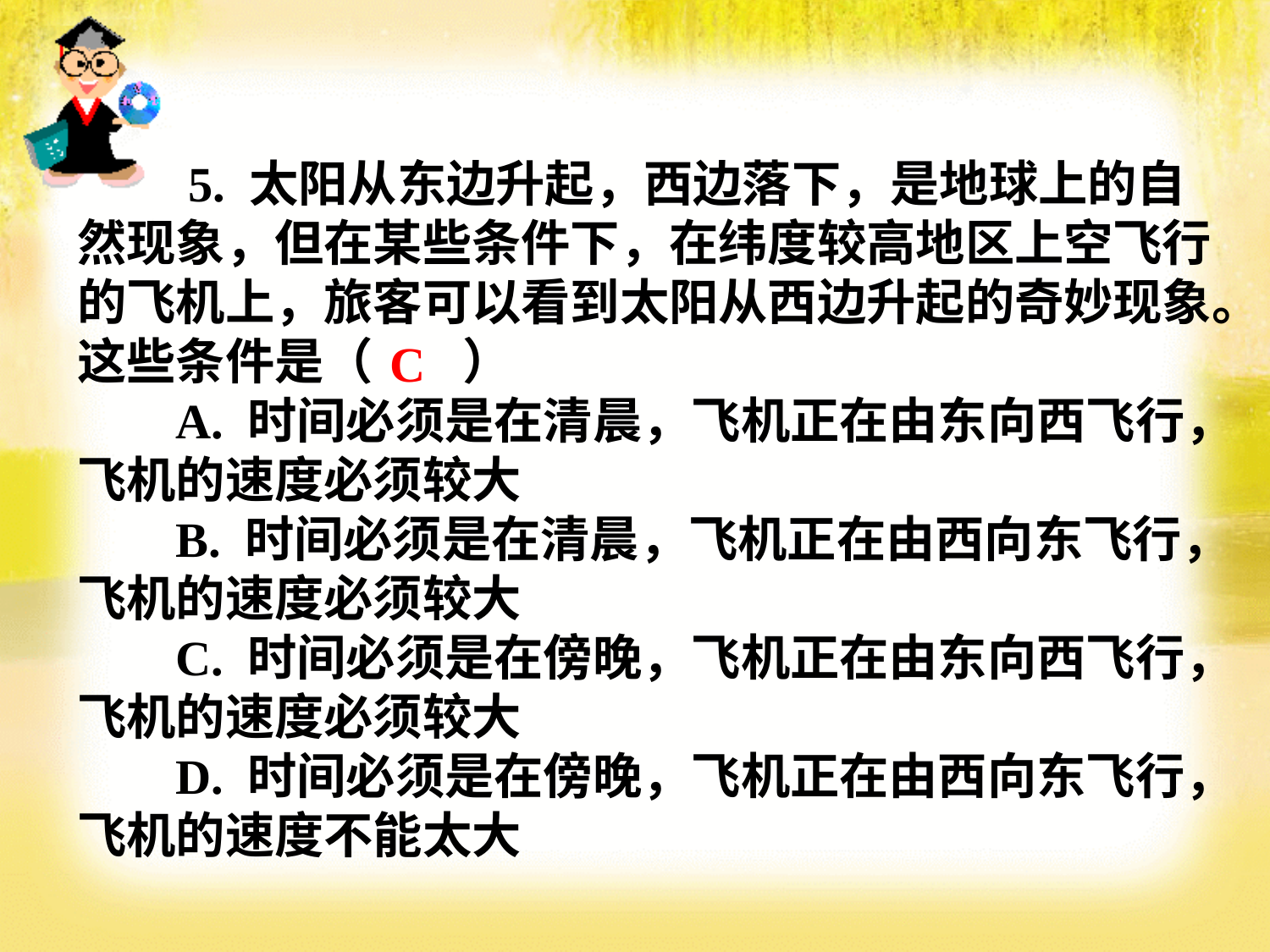

5. 太阳从东边升起，西边落下，是地球上的自然现象，但在某些条件下，在纬度较高地区上空飞行的飞机上，旅客可以看到太阳从西边升起的奇妙现象。这些条件是（        ）
        A. 时间必须是在清晨，飞机正在由东向西飞行，飞机的速度必须较大
        B. 时间必须是在清晨，飞机正在由西向东飞行，飞机的速度必须较大
        C. 时间必须是在傍晚，飞机正在由东向西飞行，飞机的速度必须较大
        D. 时间必须是在傍晚，飞机正在由西向东飞行，飞机的速度不能太大
C